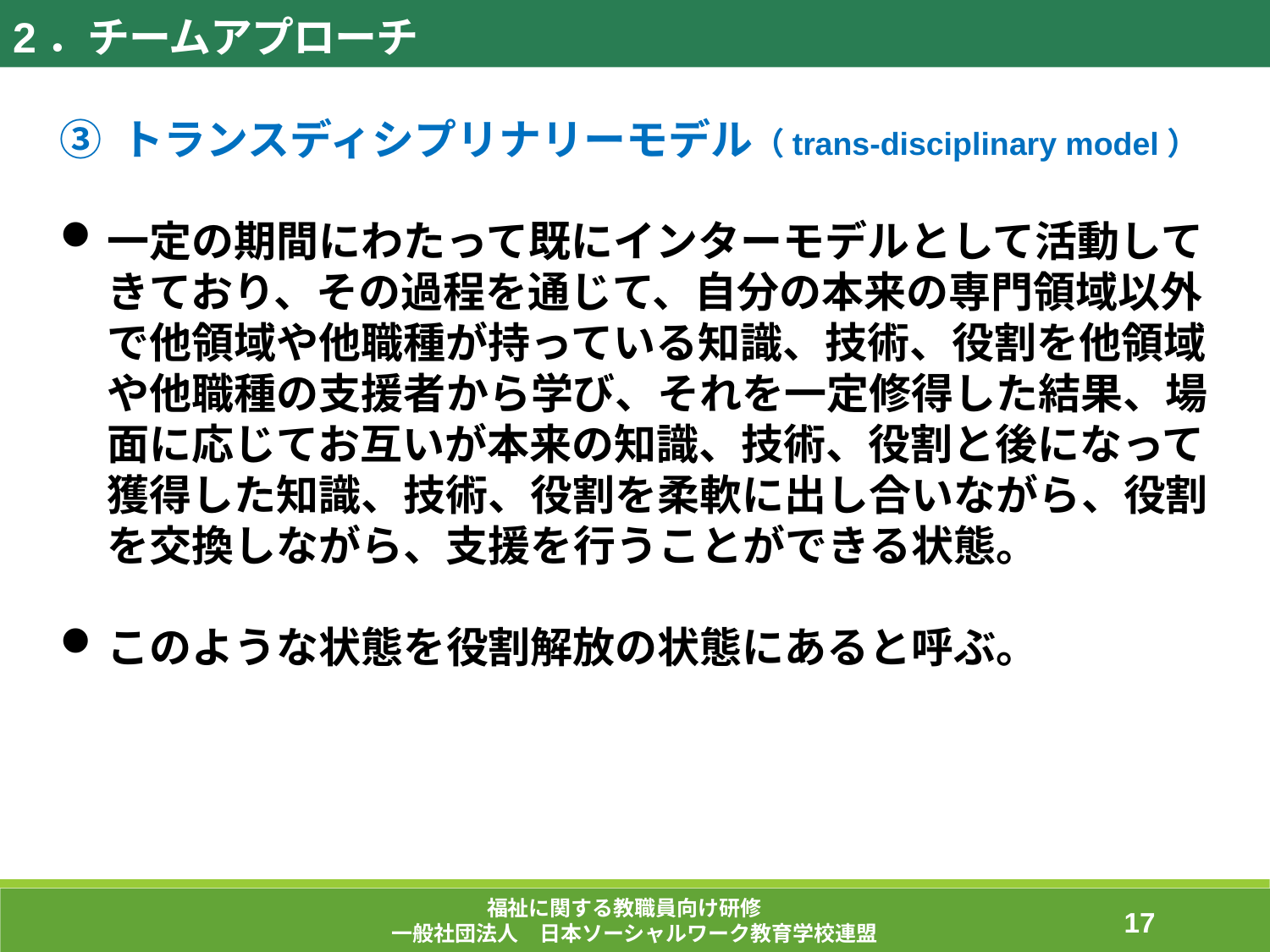

2．チームアプローチ
③ トランスディシプリナリーモデル（trans-disciplinary model）

一定の期間にわたって既にインターモデルとして活動してきており、その過程を通じて、自分の本来の専門領域以外で他領域や他職種が持っている知識、技術、役割を他領域や他職種の支援者から学び、それを一定修得した結果、場面に応じてお互いが本来の知識、技術、役割と後になって獲得した知識、技術、役割を柔軟に出し合いながら、役割を交換しながら、支援を行うことができる状態。

このような状態を役割解放の状態にあると呼ぶ。

福祉に関する教職員向け研修
一般社団法人　日本ソーシャルワーク教育学校連盟
17